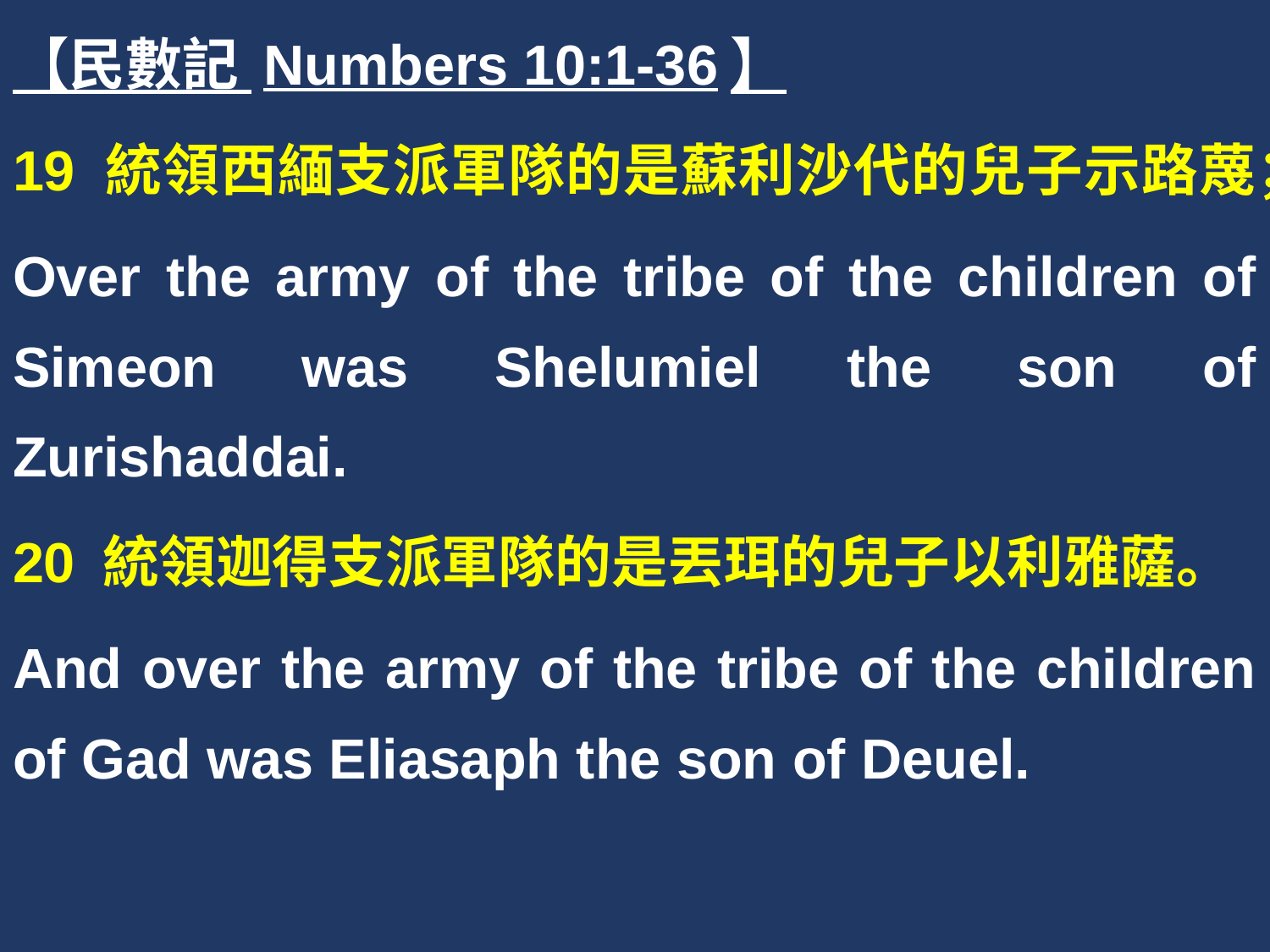

【民數記 Numbers 10:1-36】
19 統領西緬支派軍隊的是蘇利沙代的兒子示路蔑；
Over the army of the tribe of the children of Simeon was Shelumiel the son of Zurishaddai.
20 統領迦得支派軍隊的是丟珥的兒子以利雅薩。
And over the army of the tribe of the children of Gad was Eliasaph the son of Deuel.